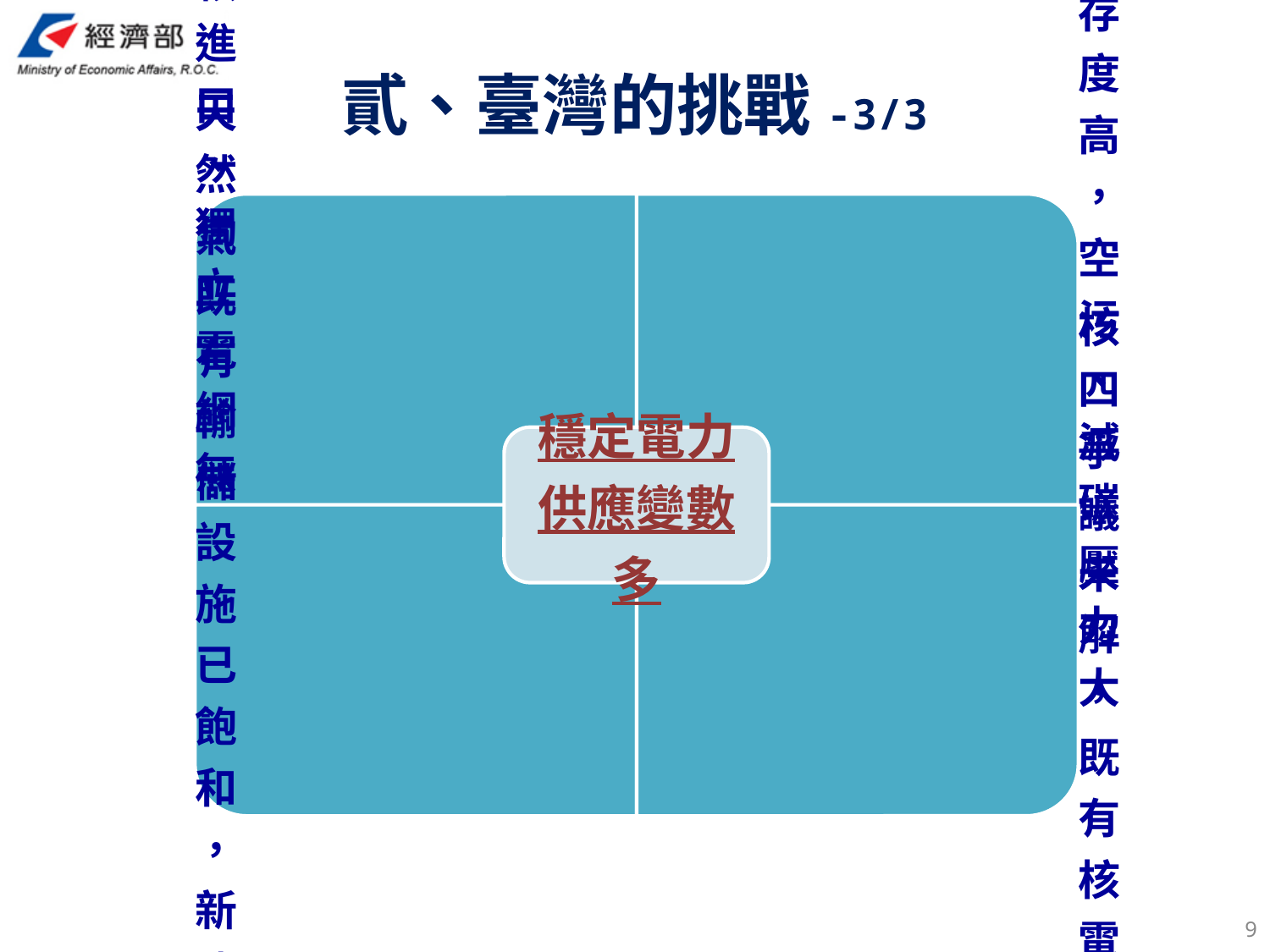

貳、臺灣的挑戰-3/3

United States
US $62.3 Billion
Japan
US $61.6 Billion
Korea
US $27.5
Billion
Hong Kong
US $44.2 Billion
Singapore
US $28.9
Billion
9